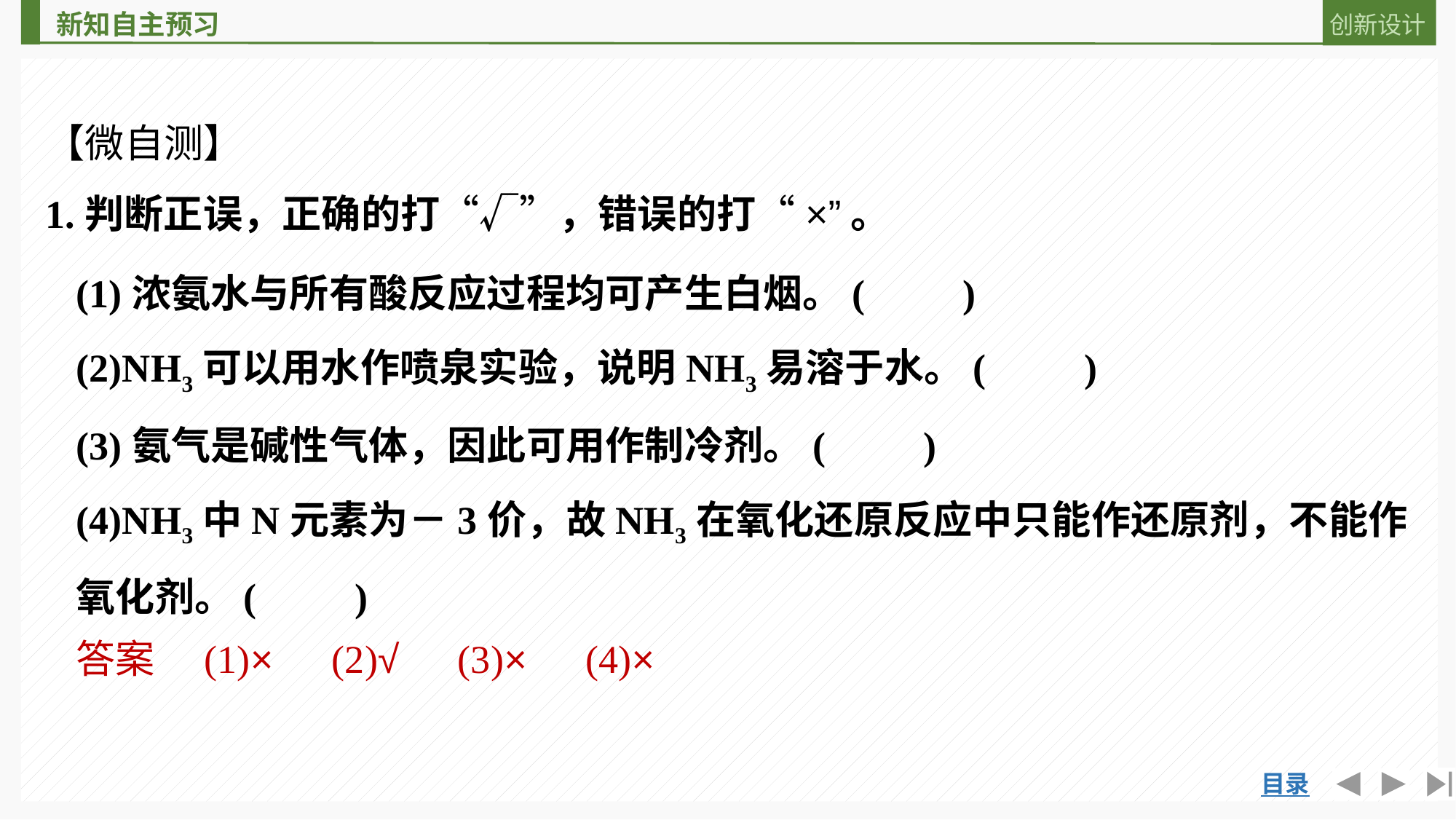

【微自测】
1.判断正误，正确的打“√”，错误的打“×”。
(1)浓氨水与所有酸反应过程均可产生白烟。(　　)
(2)NH3可以用水作喷泉实验，说明NH3易溶于水。(　　)
(3)氨气是碱性气体，因此可用作制冷剂。(　　)
(4)NH3中N元素为－3价，故NH3在氧化还原反应中只能作还原剂，不能作氧化剂。(　　)
答案　(1)×　(2)√　(3)×　(4)×